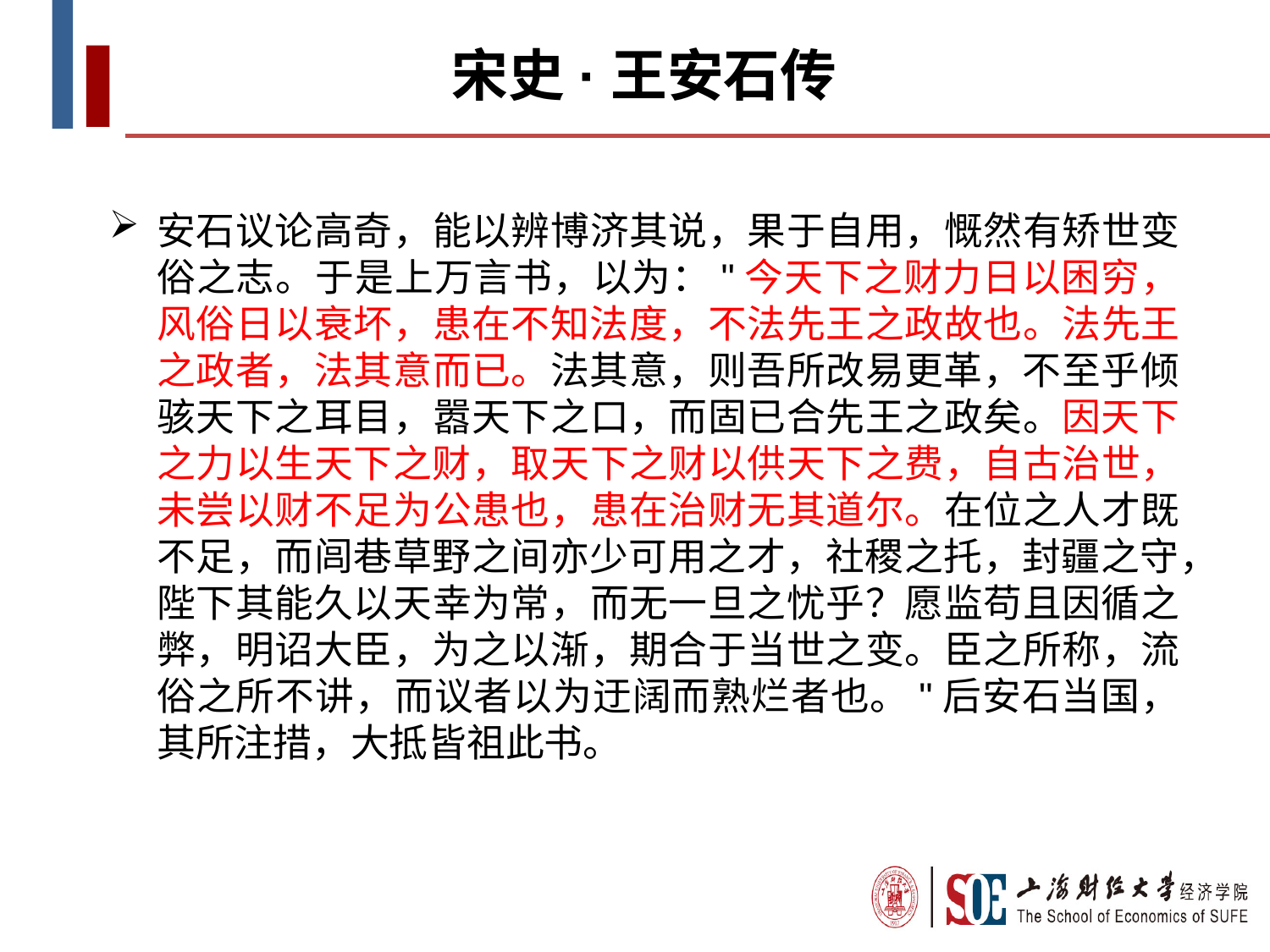

宋史·王安石传
安石议论高奇，能以辨博济其说，果于自用，慨然有矫世变俗之志。于是上万言书，以为："今天下之财力日以困穷，风俗日以衰坏，患在不知法度，不法先王之政故也。法先王之政者，法其意而已。法其意，则吾所改易更革，不至乎倾骇天下之耳目，嚣天下之口，而固已合先王之政矣。因天下之力以生天下之财，取天下之财以供天下之费，自古治世，未尝以财不足为公患也，患在治财无其道尔。在位之人才既不足，而闾巷草野之间亦少可用之才，社稷之托，封疆之守，陛下其能久以天幸为常，而无一旦之忧乎？愿监苟且因循之弊，明诏大臣，为之以渐，期合于当世之变。臣之所称，流俗之所不讲，而议者以为迂阔而熟烂者也。"后安石当国，其所注措，大抵皆祖此书。